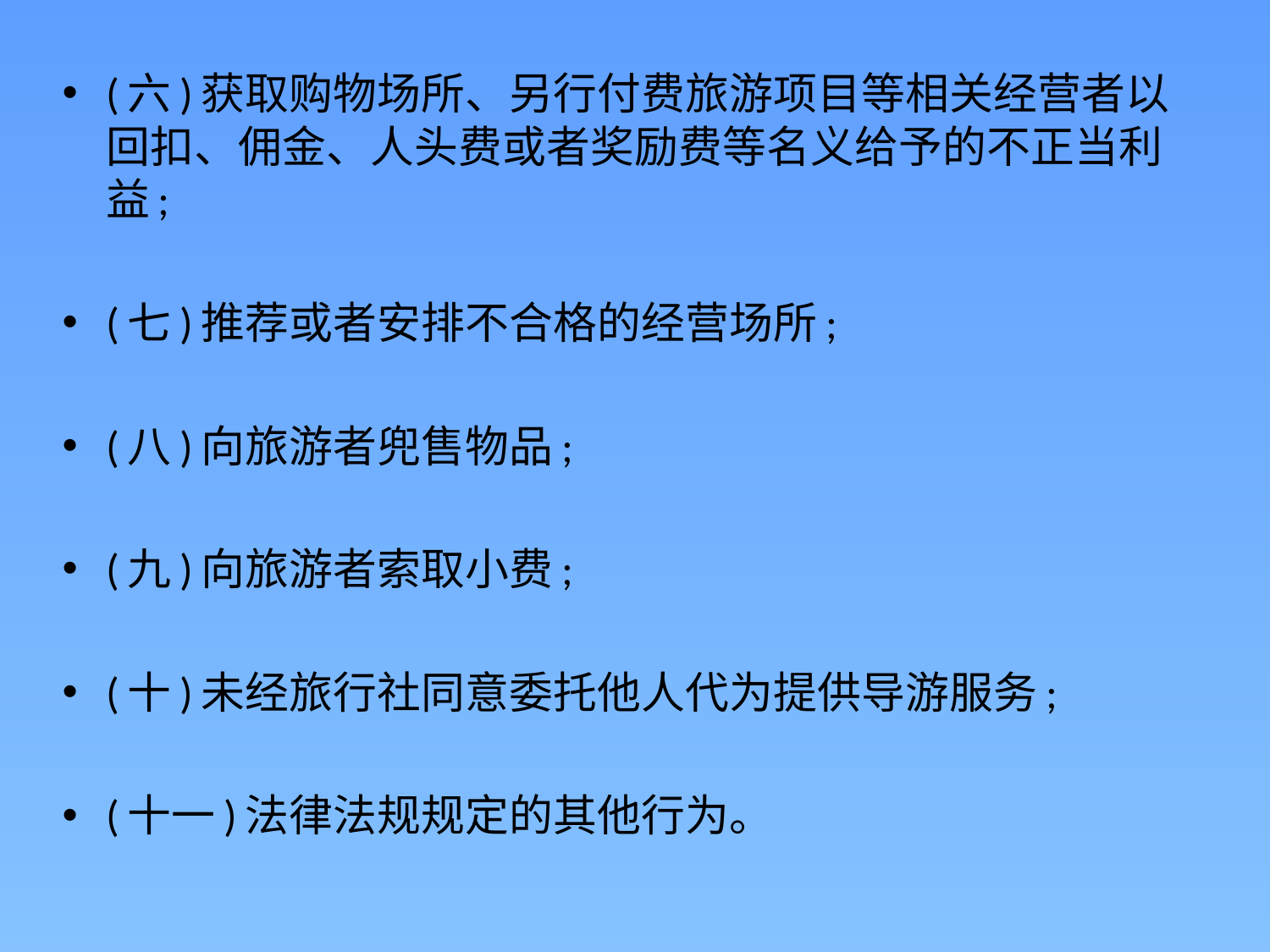

(六)获取购物场所、另行付费旅游项目等相关经营者以回扣、佣金、人头费或者奖励费等名义给予的不正当利益;

(七)推荐或者安排不合格的经营场所;

(八)向旅游者兜售物品;

(九)向旅游者索取小费;

(十)未经旅行社同意委托他人代为提供导游服务;

(十一)法律法规规定的其他行为。